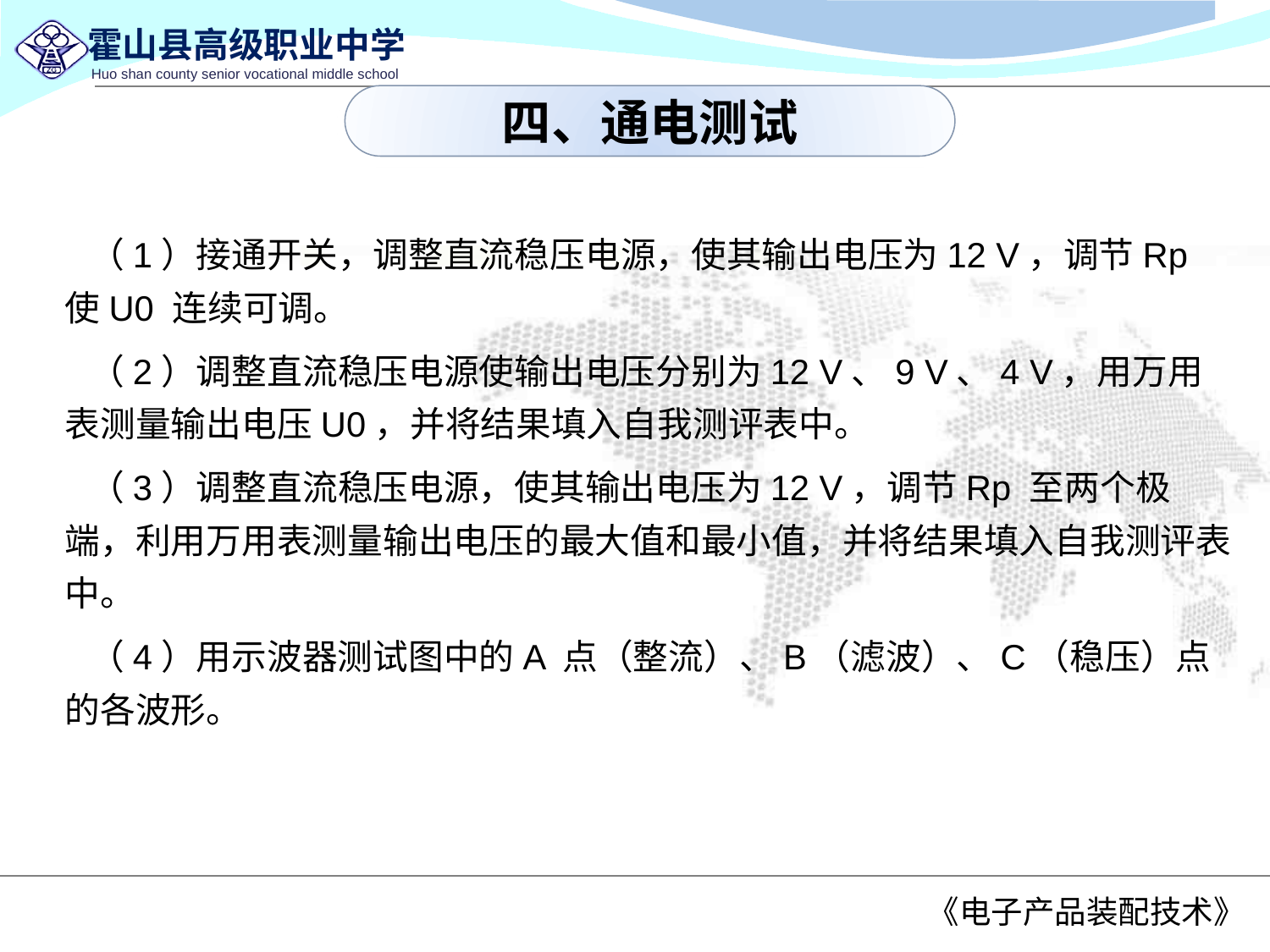

四、通电测试

  （1）接通开关，调整直流稳压电源，使其输出电压为12 V，调节Rp 使U0 连续可调。
  （2）调整直流稳压电源使输出电压分别为12 V、9 V、4 V，用万用表测量输出电压U0，并将结果填入自我测评表中。
  （3）调整直流稳压电源，使其输出电压为12 V，调节Rp 至两个极端，利用万用表测量输出电压的最大值和最小值，并将结果填入自我测评表中。
  （4）用示波器测试图中的A 点（整流）、B（滤波）、C（稳压）点的各波形。